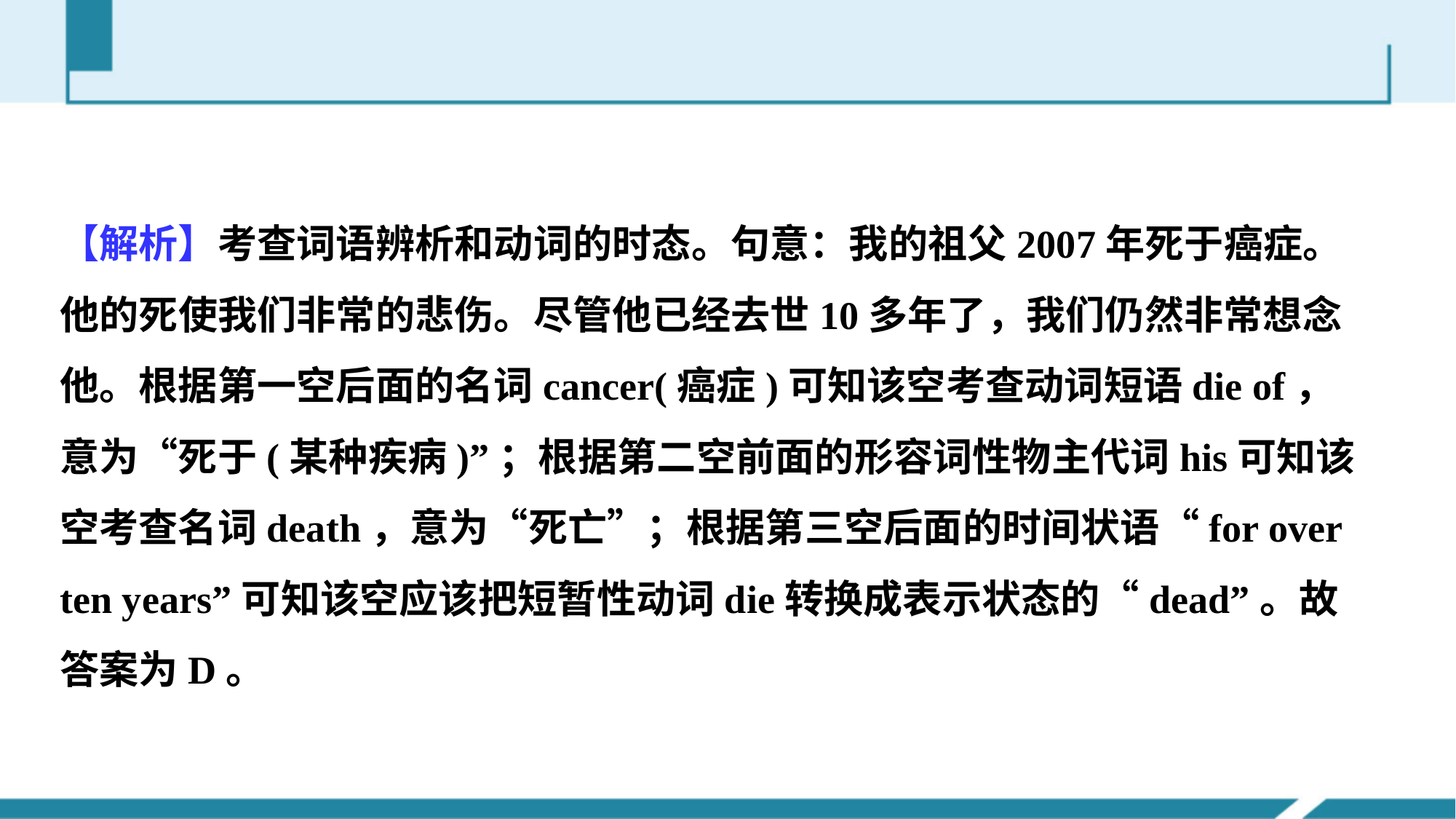

【解析】考查词语辨析和动词的时态。句意：我的祖父2007年死于癌症。他的死使我们非常的悲伤。尽管他已经去世10多年了，我们仍然非常想念他。根据第一空后面的名词cancer(癌症)可知该空考查动词短语die of，意为“死于(某种疾病)”；根据第二空前面的形容词性物主代词his可知该空考查名词death，意为“死亡”；根据第三空后面的时间状语“for over ten years”可知该空应该把短暂性动词die转换成表示状态的“dead”。故答案为D。